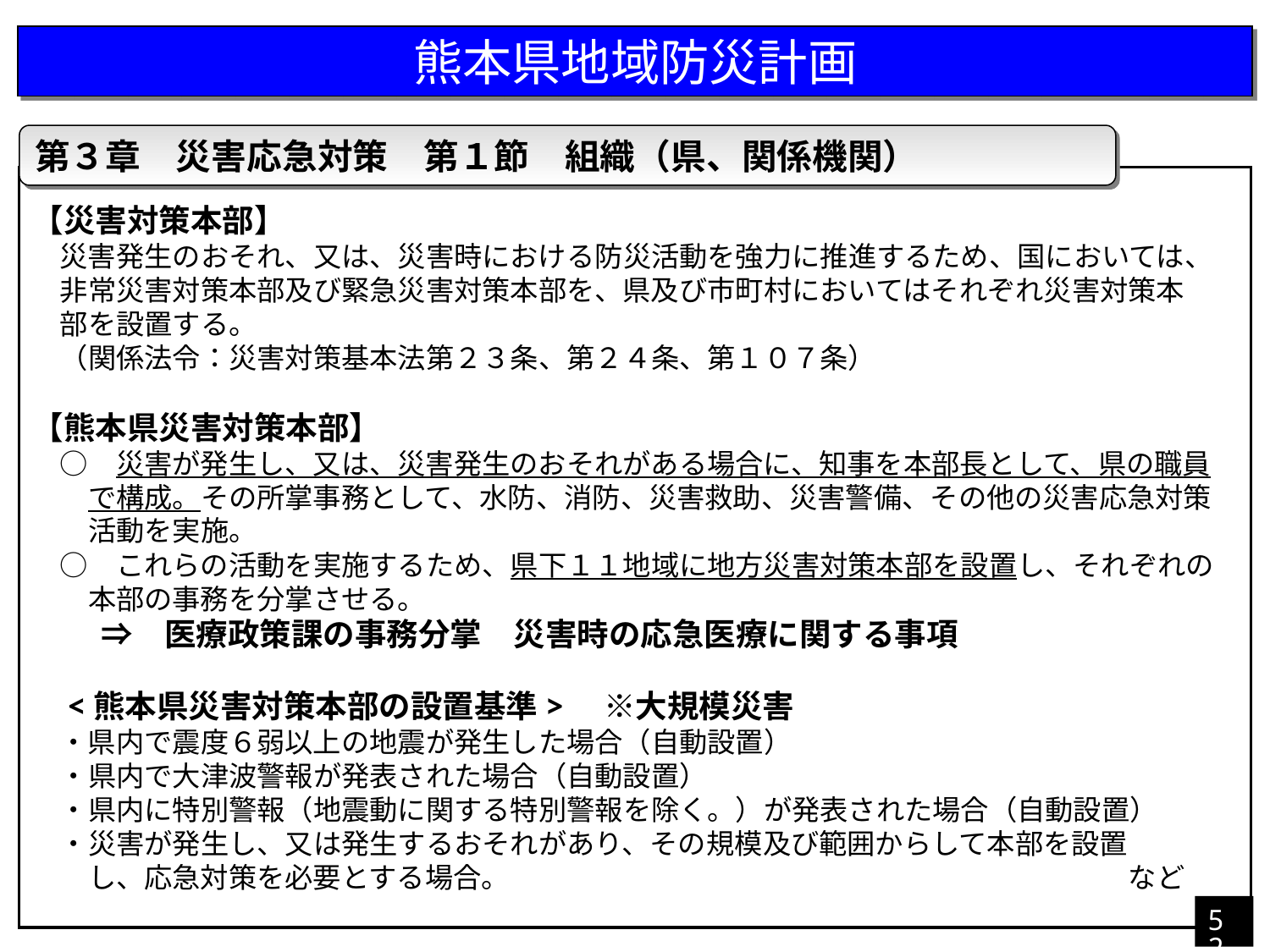

熊本県地域防災計画
第３章　災害応急対策　第１節　組織（県、関係機関）
【災害対策本部】
　災害発生のおそれ、又は、災害時における防災活動を強力に推進するため、国においては、
　非常災害対策本部及び緊急災害対策本部を、県及び市町村においてはそれぞれ災害対策本
　部を設置する。
　（関係法令：災害対策基本法第２３条、第２４条、第１０７条）

【熊本県災害対策本部】
　○　災害が発生し、又は、災害発生のおそれがある場合に、知事を本部長として、県の職員
　　で構成。その所掌事務として、水防、消防、災害救助、災害警備、その他の災害応急対策
　　活動を実施。
　○　これらの活動を実施するため、県下１１地域に地方災害対策本部を設置し、それぞれの
　　本部の事務を分掌させる。
　  　⇒　医療政策課の事務分掌　災害時の応急医療に関する事項

　<熊本県災害対策本部の設置基準>　※大規模災害
　・県内で震度６弱以上の地震が発生した場合（自動設置）
　・県内で大津波警報が発表された場合（自動設置）
　・県内に特別警報（地震動に関する特別警報を除く。）が発表された場合（自動設置）
　・災害が発生し、又は発生するおそれがあり、その規模及び範囲からして本部を設置
　　し、応急対策を必要とする場合。　　　　　　　　　　　　　　　　　　　　　　など
52